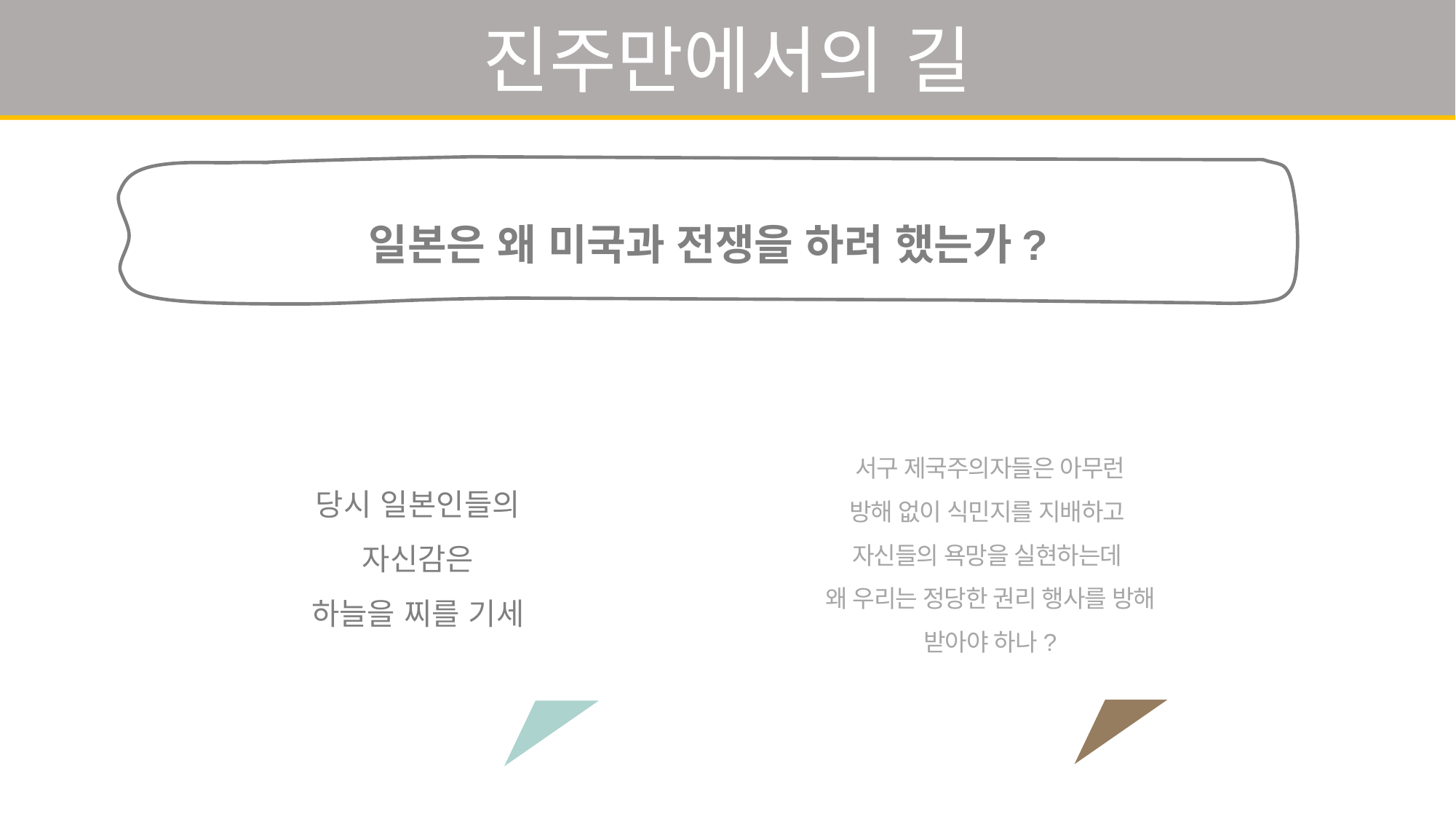

진주만에서의 길
일본은 왜 미국과 전쟁을 하려 했는가?
서구 제국주의자들은 아무런
방해 없이 식민지를 지배하고
자신들의 욕망을 실현하는데
왜 우리는 정당한 권리 행사를 방해 받아야 하나?
당시 일본인들의
자신감은
하늘을 찌를 기세